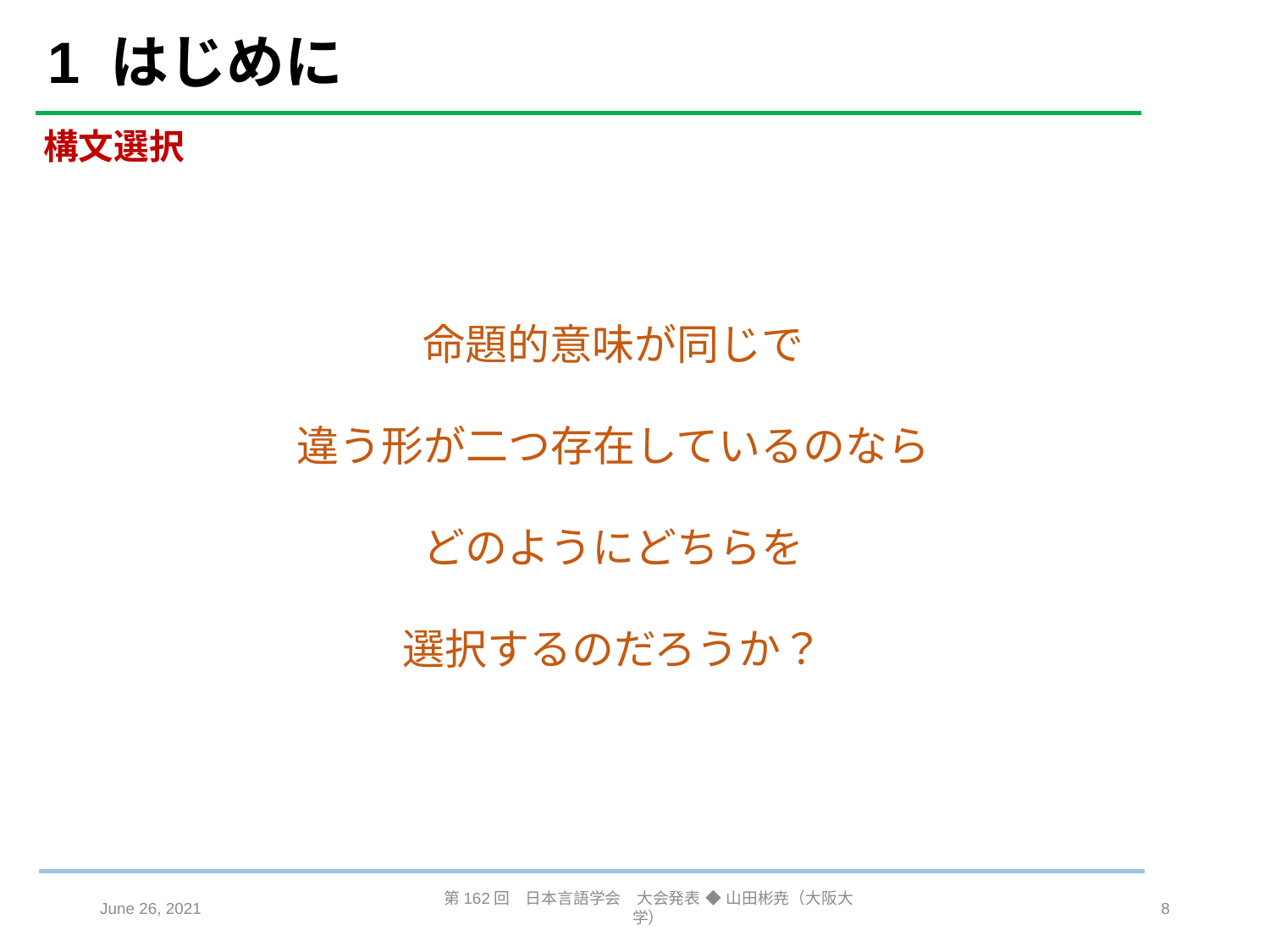

# 1 はじめに
構文選択
命題的意味が同じで

違う形が二つ存在しているのなら

どのようにどちらを

選択するのだろうか？
June 26, 2021
第162回　日本言語学会　大会発表 ◆ 山田彬尭（大阪大学）
8